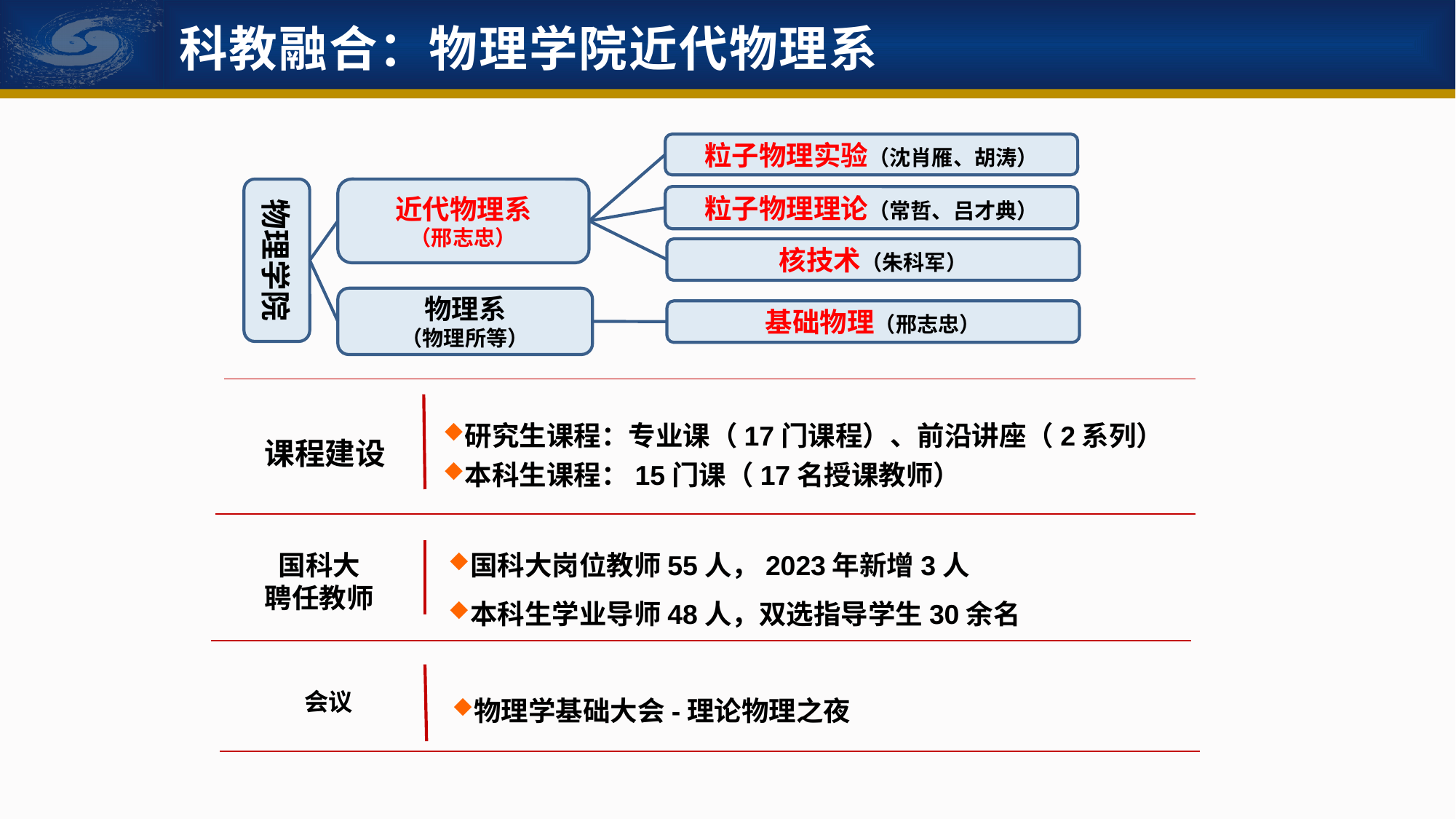

科教融合：物理学院近代物理系
粒子物理实验（沈肖雁、胡涛）
物理学院
近代物理系
（邢志忠）
粒子物理理论（常哲、吕才典）
核技术（朱科军）
物理系
（物理所等）
基础物理（邢志忠）
课程建设

国科大
聘任教师

物理学基础大会-理论物理之夜
会议
研究生课程：专业课（17门课程）、前沿讲座（2系列）
本科生课程：15门课（17名授课教师）
国科大岗位教师55人，2023年新增3人
本科生学业导师48人，双选指导学生30余名